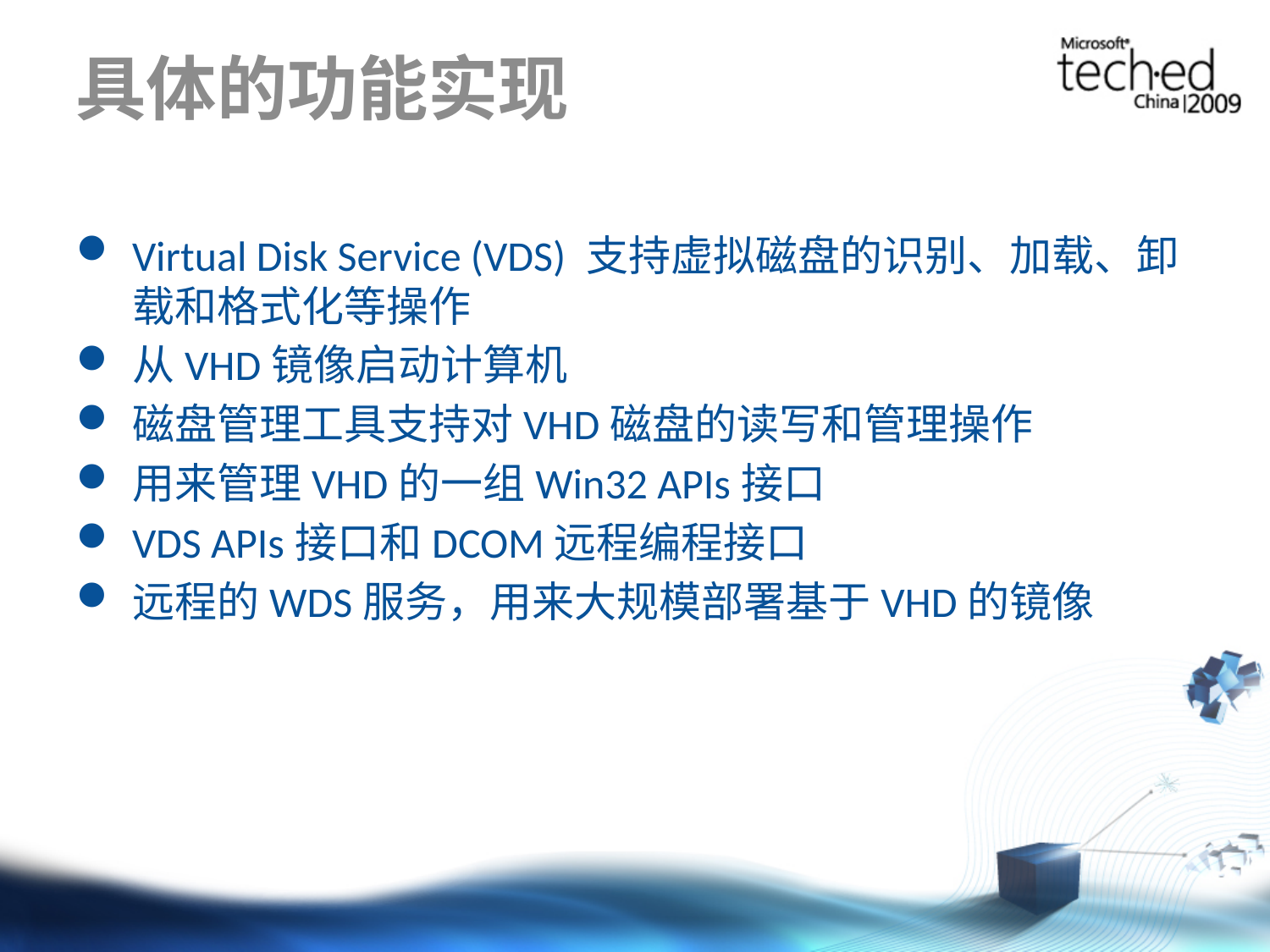

# 具体的功能实现
Virtual Disk Service (VDS) 支持虚拟磁盘的识别、加载、卸载和格式化等操作
从VHD镜像启动计算机
磁盘管理工具支持对VHD磁盘的读写和管理操作
用来管理VHD的一组Win32 APIs接口
VDS APIs接口和DCOM远程编程接口
远程的WDS服务，用来大规模部署基于VHD的镜像